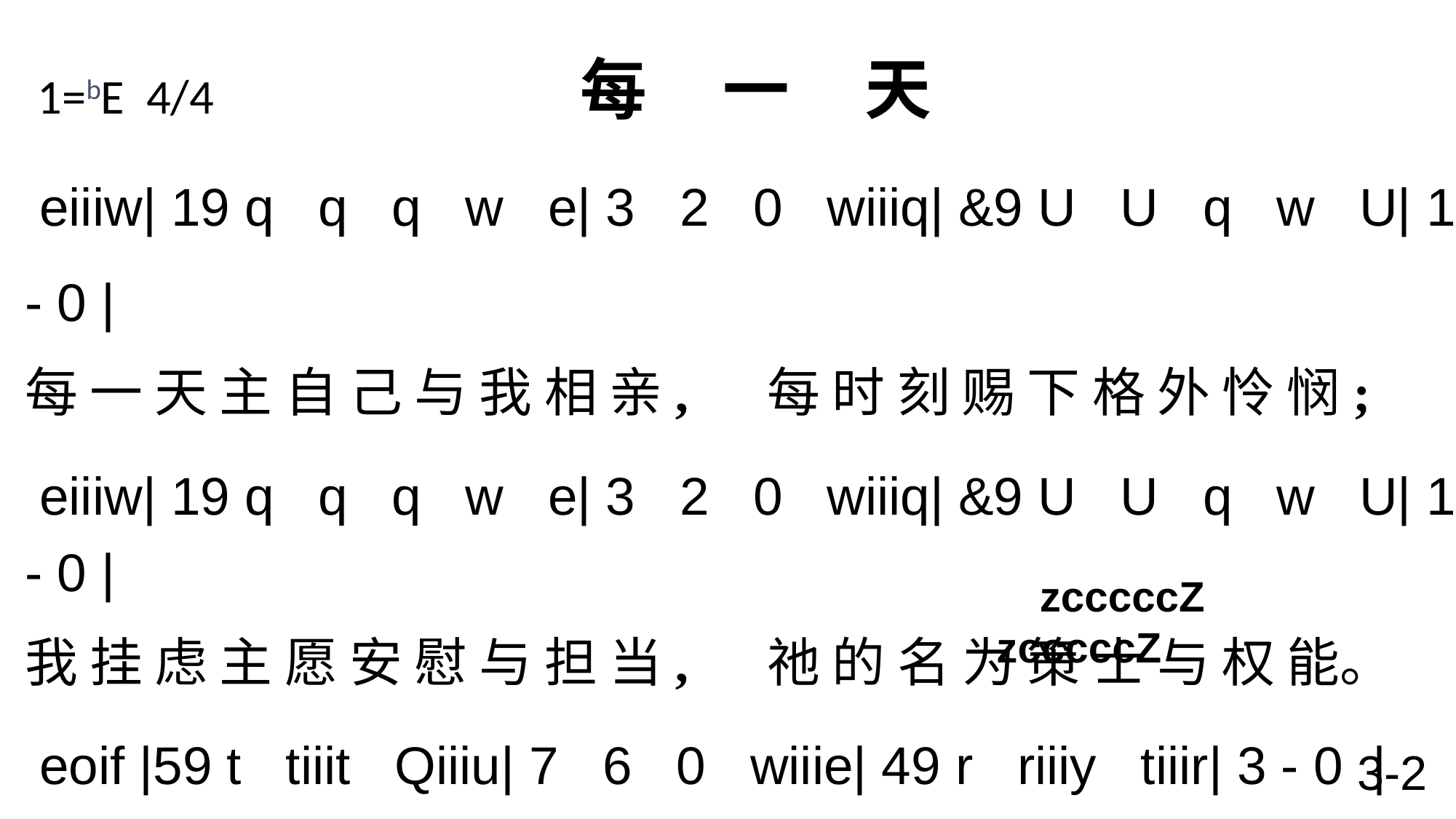

1=bE  4/4                                    每     一     天
 eiiiw| 19 q   q   q   w   e| 3   2   0   wiiiq| &9 U   U   q   w   U| 1 - 0 |
每 一 天 主 自 己 与 我 相 亲,     每 时 刻 赐 下 格 外 怜 悯;
 eiiiw| 19 q   q   q   w   e| 3   2   0   wiiiq| &9 U   U   q   w   U| 1 - 0 |
我 挂 虑 主 愿 安 慰 与 担 当,     祂 的 名 为 策 士 与 权 能。
 eoif |59 t   tiiit   Qiiiu| 7   6   0   wiiie| 49 r   riiiy   tiiir| 3 - 0  |
祂 保 护 祂 的 儿 女 如 珍 宝,     祂 热 心 必 要 成 全 这 事,
 eiiiw| 19 q   q   q   w   e| 3   2   0   wiiiq| &9 U   U    q  w   U| 1 - 0 \
你 日 子 如 何 力 量 也 如 何,     这 是 祂 向 我      应      许。
    zcccccZ   zcccccZ
3-2